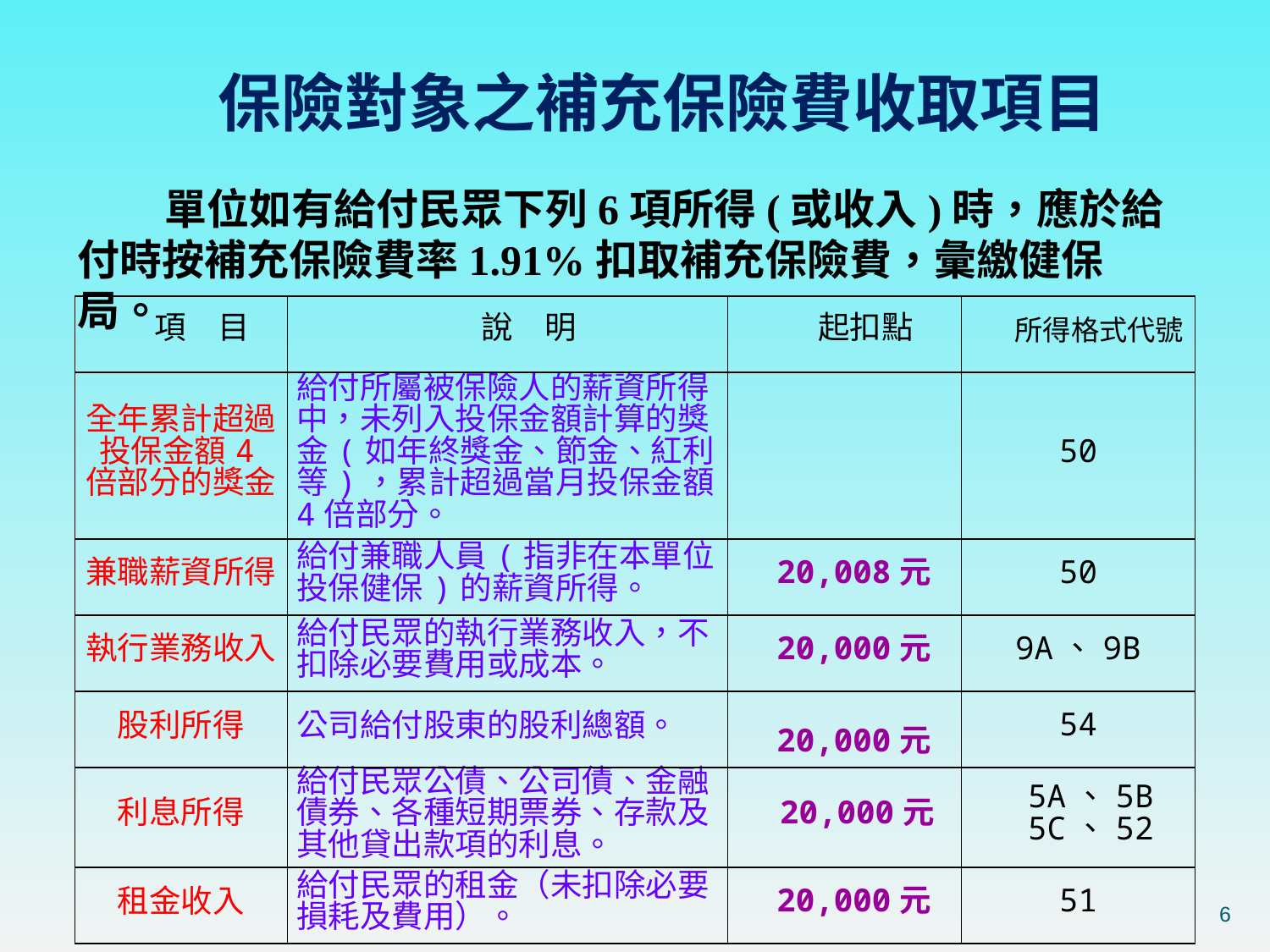

保險對象之補充保險費收取項目
單位如有給付民眾下列6項所得(或收入)時，應於給付時按補充保險費率1.91%扣取補充保險費，彙繳健保局。
| 項　目 | 說　明 | 起扣點 | 所得格式代號 |
| --- | --- | --- | --- |
| 全年累計超過投保金額4倍部分的獎金 | 給付所屬被保險人的薪資所得中，未列入投保金額計算的獎金(如年終獎金、節金、紅利等)，累計超過當月投保金額4倍部分。 |  | 50 |
| 兼職薪資所得 | 給付兼職人員(指非在本單位投保健保)的薪資所得。 | 20,008元 | 50 |
| 執行業務收入 | 給付民眾的執行業務收入，不扣除必要費用或成本。 | 20,000元 | 9A、9B |
| 股利所得 | 公司給付股東的股利總額。 | 20,000元 | 54 |
| 利息所得 | 給付民眾公債、公司債、金融債券、各種短期票券、存款及其他貸出款項的利息。 | 20,000元 | 5A、5B 5C、52 |
| 租金收入 | 給付民眾的租金（未扣除必要損耗及費用）。 | 20,000元 | 51 |
6